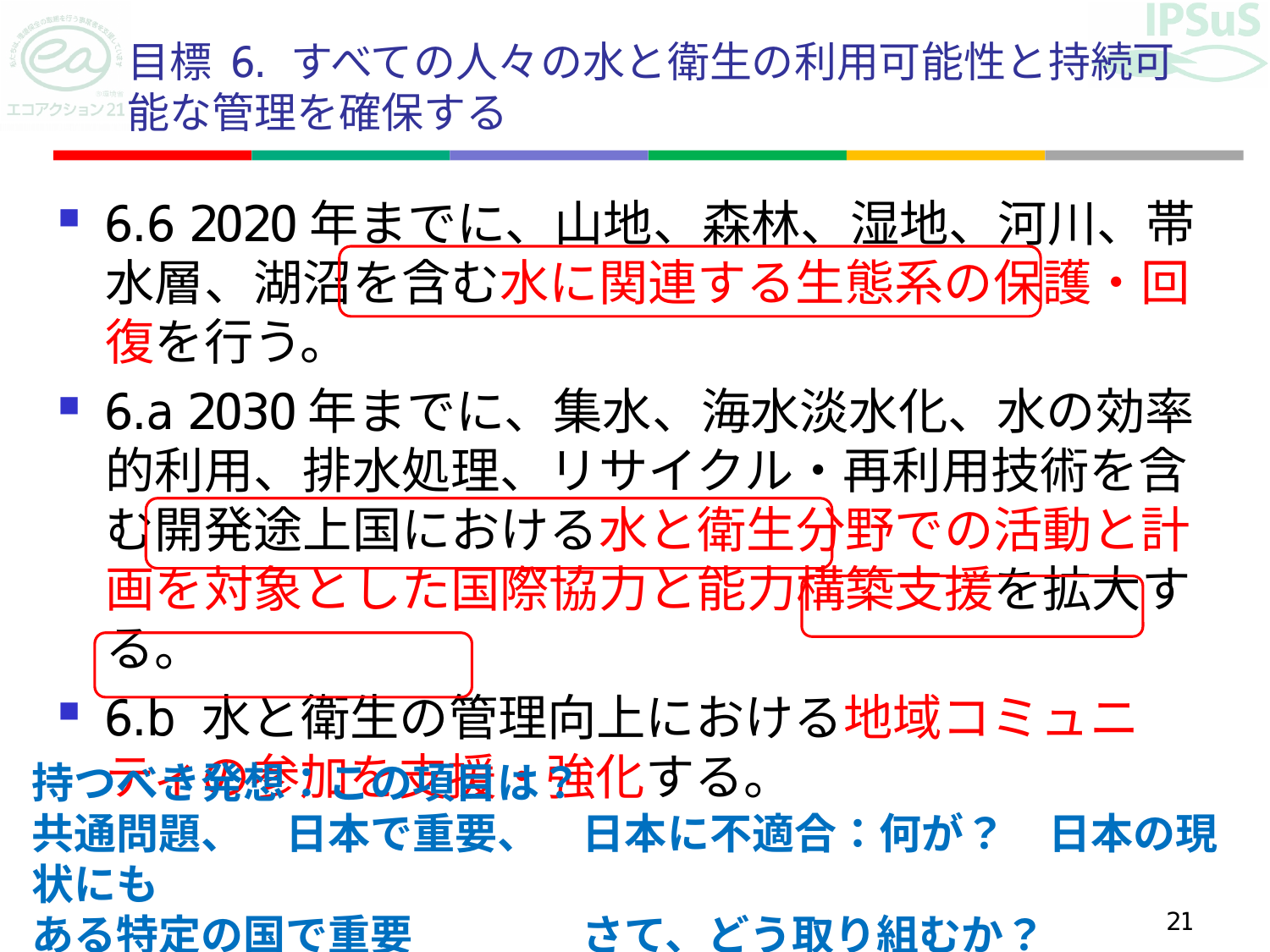

# 目標 6. すべての人々の水と衛生の利用可能性と持続可能な管理を確保する

6.6 2020年までに、山地、森林、湿地、河川、帯水層、湖沼を含む水に関連する生態系の保護・回復を行う。
6.a 2030年までに、集水、海水淡水化、水の効率的利用、排水処理、リサイクル・再利用技術を含む開発途上国における水と衛生分野での活動と計画を対象とした国際協力と能力構築支援を拡大する。
6.b 水と衛生の管理向上における地域コミュニティの参加を支援・強化する。

持つべき発想：この項目は？
共通問題、　日本で重要、　日本に不適合：何が？　日本の現状にも
ある特定の国で重要　　　　さて、どう取り組むか？

21